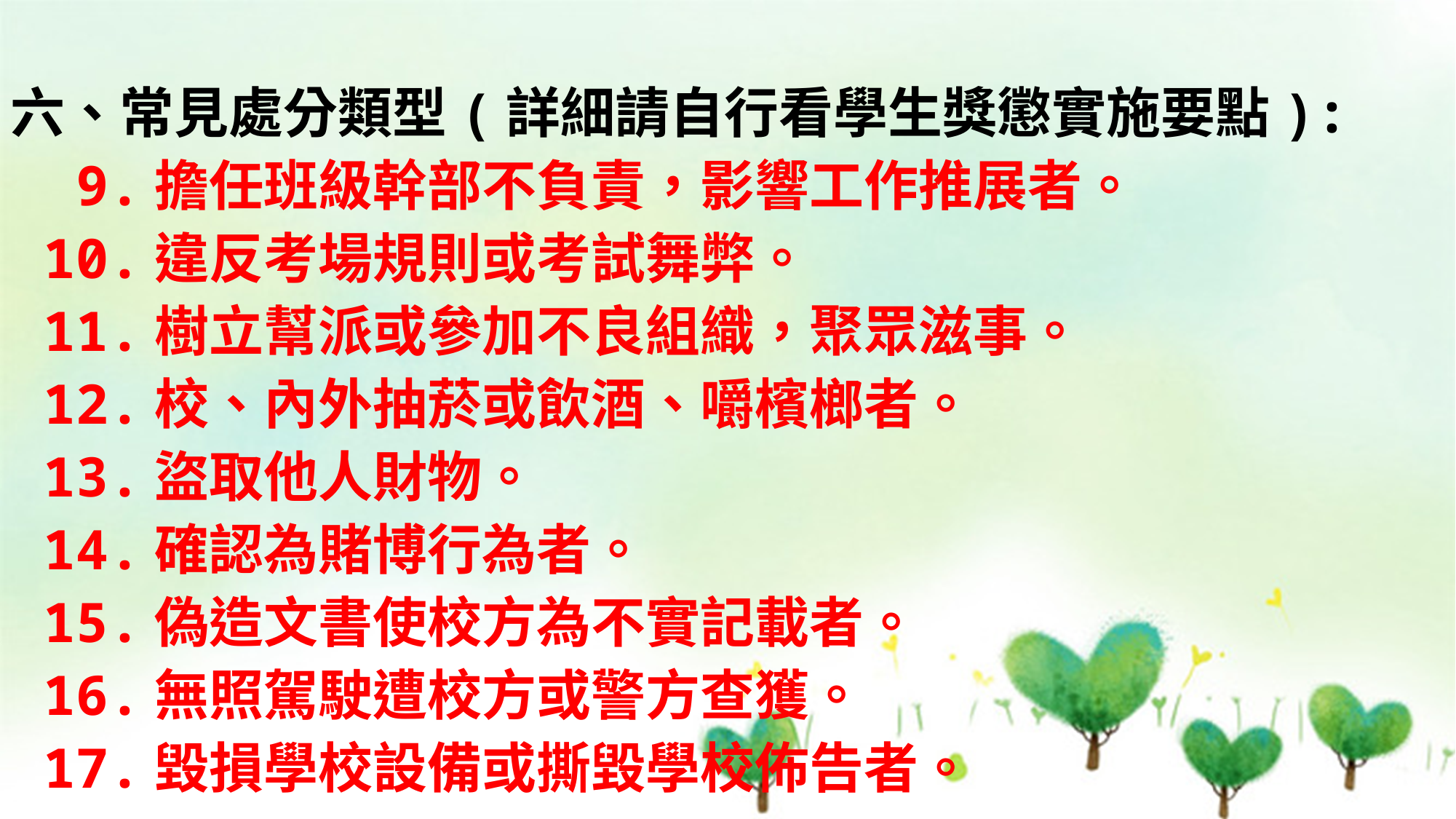

六、常見處分類型(詳細請自行看學生獎懲實施要點):
  9.擔任班級幹部不負責，影響工作推展者。
 10.違反考場規則或考試舞弊。
 11.樹立幫派或參加不良組織，聚眾滋事。
 12.校、內外抽菸或飲酒、嚼檳榔者。
 13.盜取他人財物。
 14.確認為賭博行為者。
 15.偽造文書使校方為不實記載者。
 16.無照駕駛遭校方或警方查獲。
 17.毀損學校設備或撕毀學校佈告者。